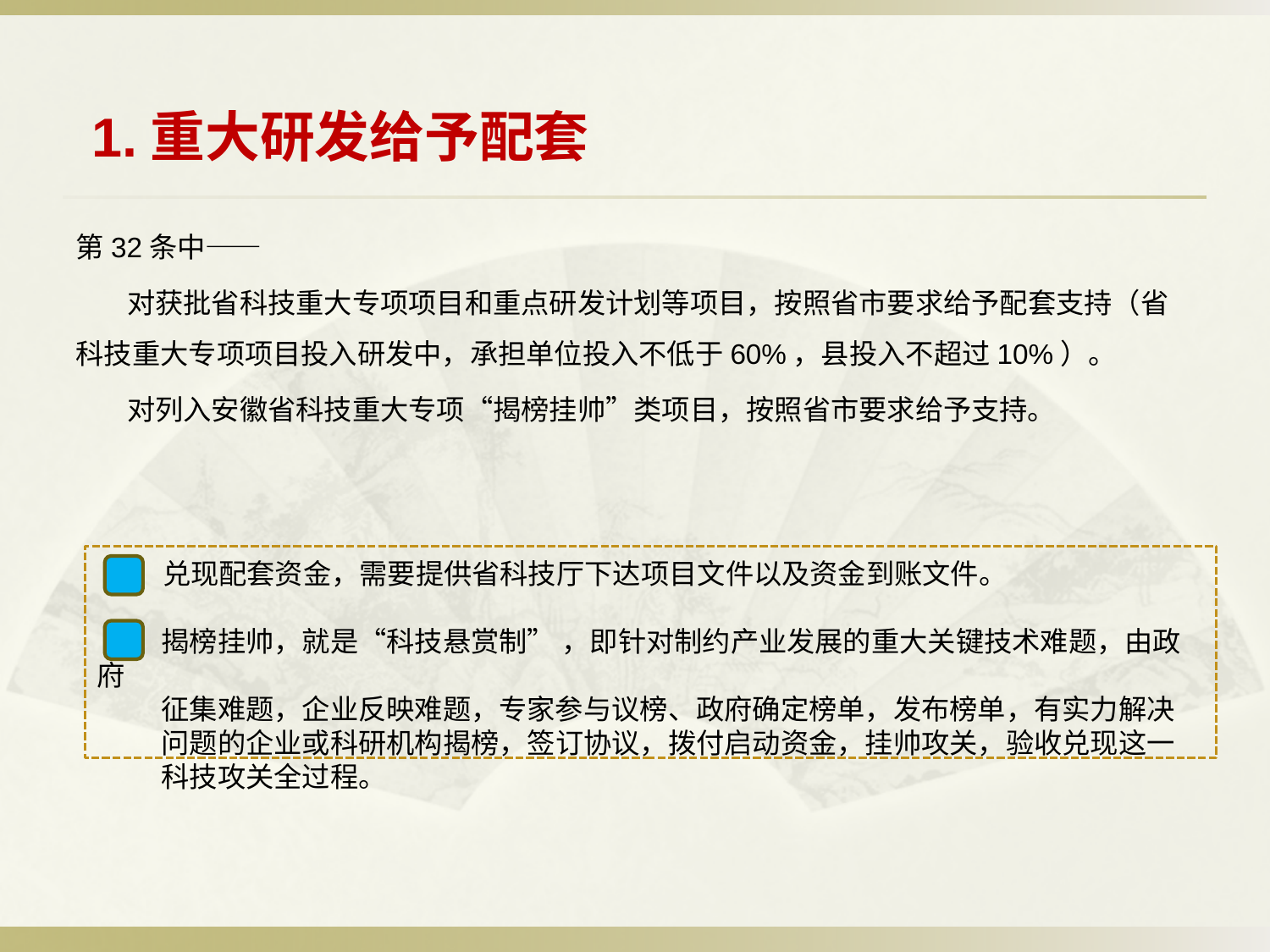

# 1.重大研发给予配套
第32条中——
       对获批省科技重大专项项目和重点研发计划等项目，按照省市要求给予配套支持（省科技重大专项项目投入研发中，承担单位投入不低于60%，县投入不超过10%）。
       对列入安徽省科技重大专项“揭榜挂帅”类项目，按照省市要求给予支持。

        兑现配套资金，需要提供省科技厅下达项目文件以及资金到账文件。

         揭榜挂帅，就是“科技悬赏制” ，即针对制约产业发展的重大关键技术难题，由政府
         征集难题，企业反映难题，专家参与议榜、政府确定榜单，发布榜单，有实力解决
         问题的企业或科研机构揭榜，签订协议，拨付启动资金，挂帅攻关，验收兑现这一
         科技攻关全过程。